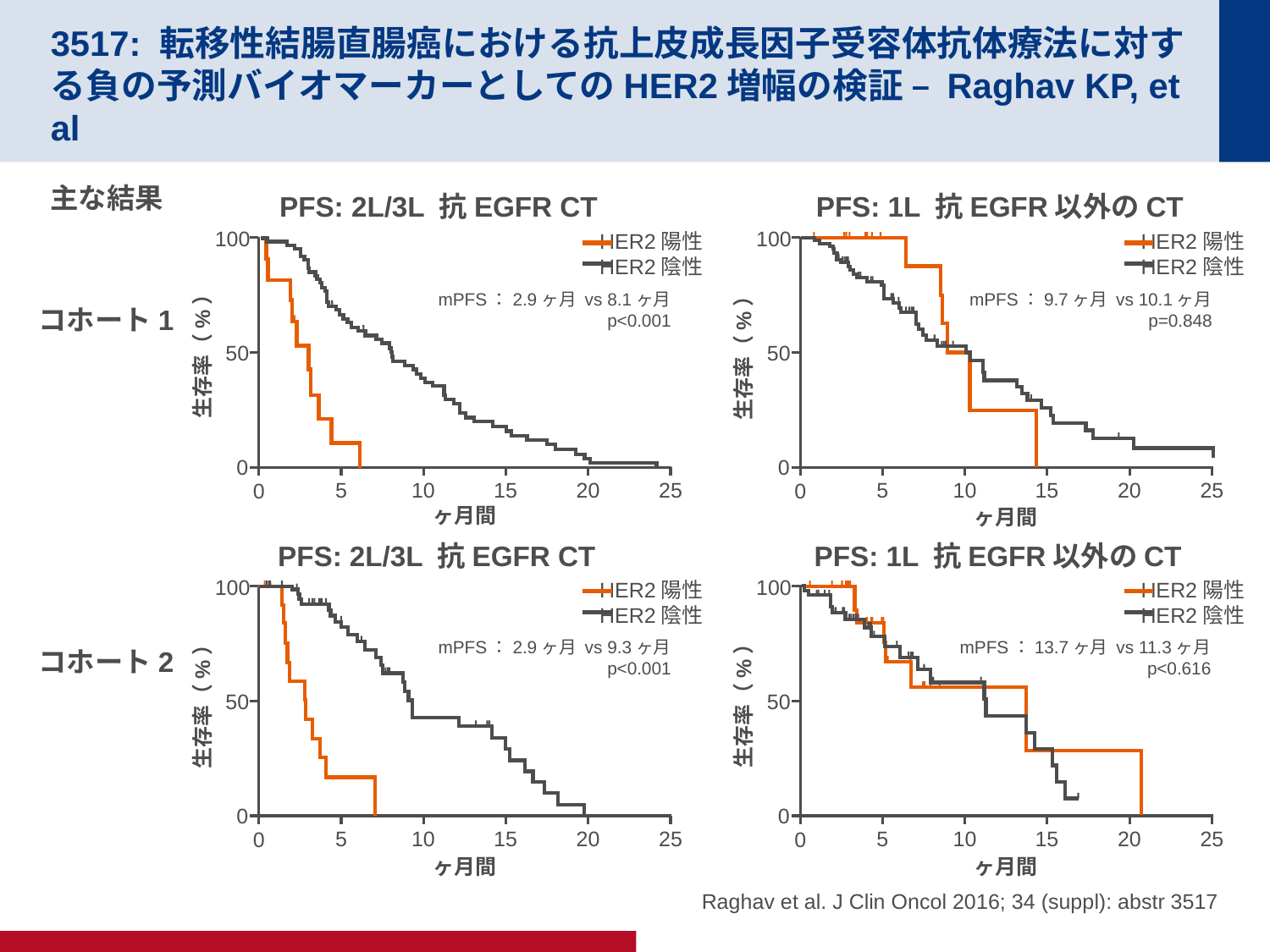

# 3517: 転移性結腸直腸癌における抗上皮成長因子受容体抗体療法に対する負の予測バイオマーカーとしてのHER2増幅の検証 – Raghav KP, et al
主な結果

PFS: 2L/3L 抗EGFR CT
PFS: 1L 抗EGFR以外のCT
100
HER2陽性
HER2陰性

mPFS：2.9ヶ月 vs 8.1ヶ月
p<0.001
生存率（%）
50
0
5
10
15
20
25
0
ヶ月間
100
HER2陽性
HER2陰性

mPFS：9.7ヶ月 vs 10.1ヶ月
p=0.848
50
生存率（%）
0
5
10
15
20
25
0
ヶ月間
コホート1
PFS: 2L/3L 抗EGFR CT
PFS: 1L 抗EGFR以外のCT
100
HER2陽性
HER2陰性

mPFS：2.9ヶ月 vs 9.3ヶ月
p<0.001
50
生存率（%）
0
5
10
15
20
25
0
ヶ月間
100
HER2陽性
HER2陰性

mPFS：13.7ヶ月 vs 11.3ヶ月
p<0.616
生存率（%）
50
0
5
10
15
20
25
0
ヶ月間
コホート2
Raghav et al. J Clin Oncol 2016; 34 (suppl): abstr 3517